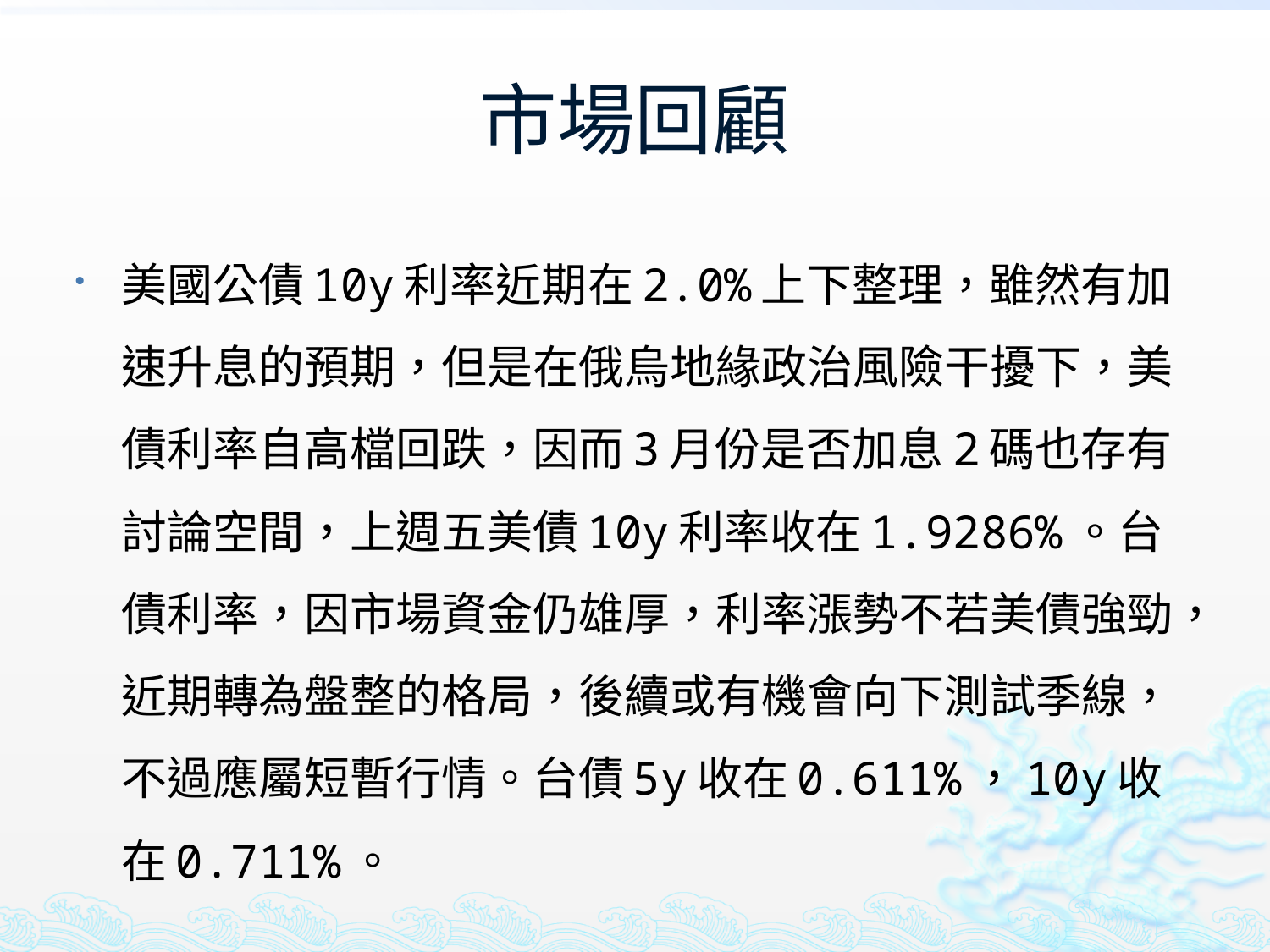

# 市場回顧
美國公債10y利率近期在2.0%上下整理，雖然有加速升息的預期，但是在俄烏地緣政治風險干擾下，美債利率自高檔回跌，因而3月份是否加息2碼也存有討論空間，上週五美債10y利率收在1.9286%。台債利率，因市場資金仍雄厚，利率漲勢不若美債強勁，近期轉為盤整的格局，後續或有機會向下測試季線，不過應屬短暫行情。台債5y收在0.611%，10y收在0.711%。